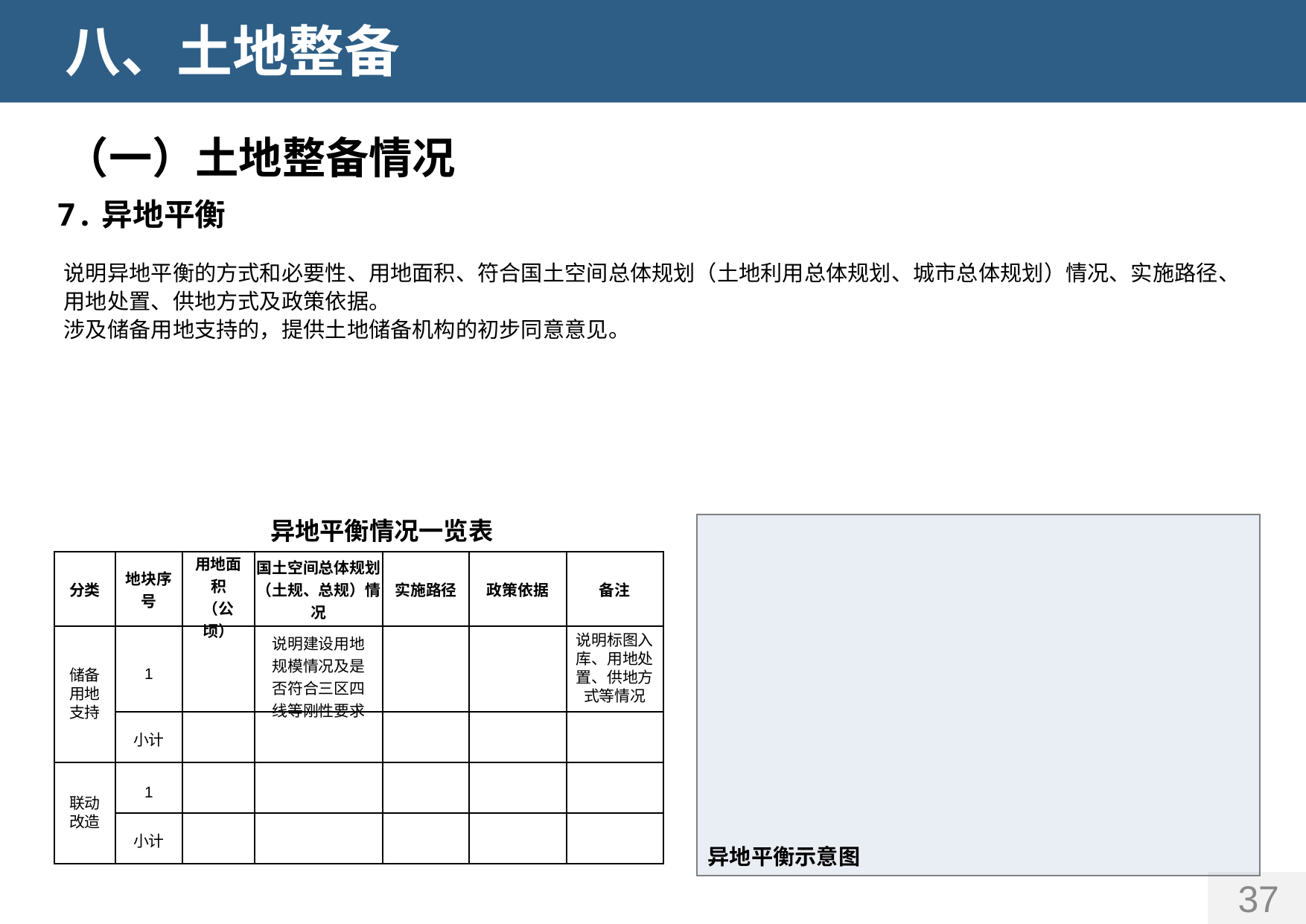

八、土地整备
（一）土地整备情况
7.异地平衡
说明异地平衡的方式和必要性、用地面积、符合国土空间总体规划（土地利用总体规划、城市总体规划）情况、实施路径、用地处置、供地方式及政策依据。
涉及储备用地支持的，提供土地储备机构的初步同意意见。
异地平衡情况一览表

| 分类 | 地块序号 | 用地面积 （公顷） | 国土空间总体规划（土规、总规）情况 | 实施路径 | 政策依据 | 备注 |
| --- | --- | --- | --- | --- | --- | --- |
| 储备用地支持 | 1 |  | 说明建设用地规模情况及是否符合三区四线等刚性要求 |  |  | 说明标图入库、用地处置、供地方式等情况 |
|  | 小计 |  |  |  |  |  |
| 联动改造 | 1 |  |  |  |  |  |
|  | 小计 |  |  |  |  |  |
异地平衡示意图
37